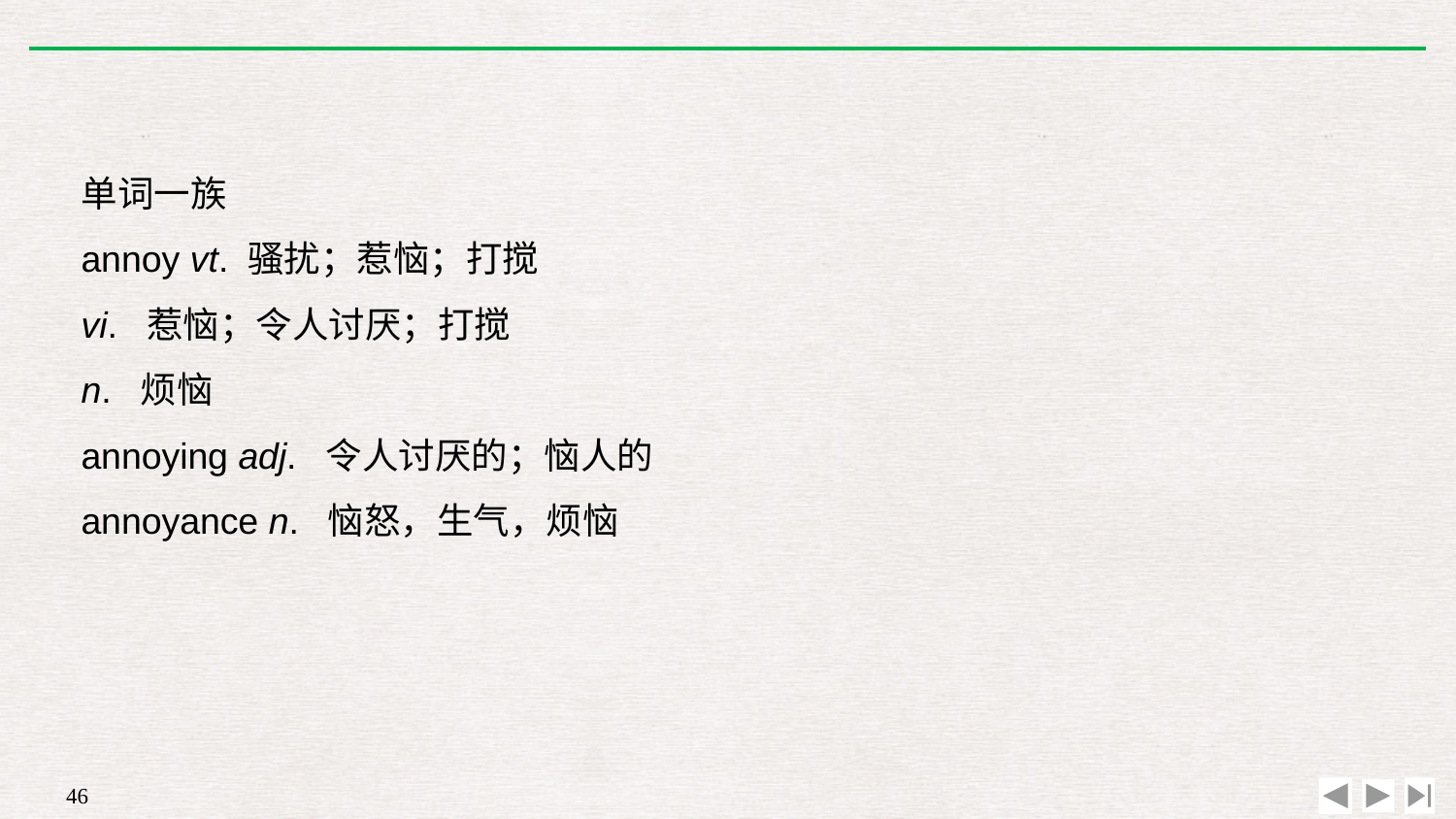

单词一族
annoy vt. 骚扰；惹恼；打搅
vi.  惹恼；令人讨厌；打搅
n.  烦恼
annoying adj.  令人讨厌的；恼人的
annoyance n.  恼怒，生气，烦恼